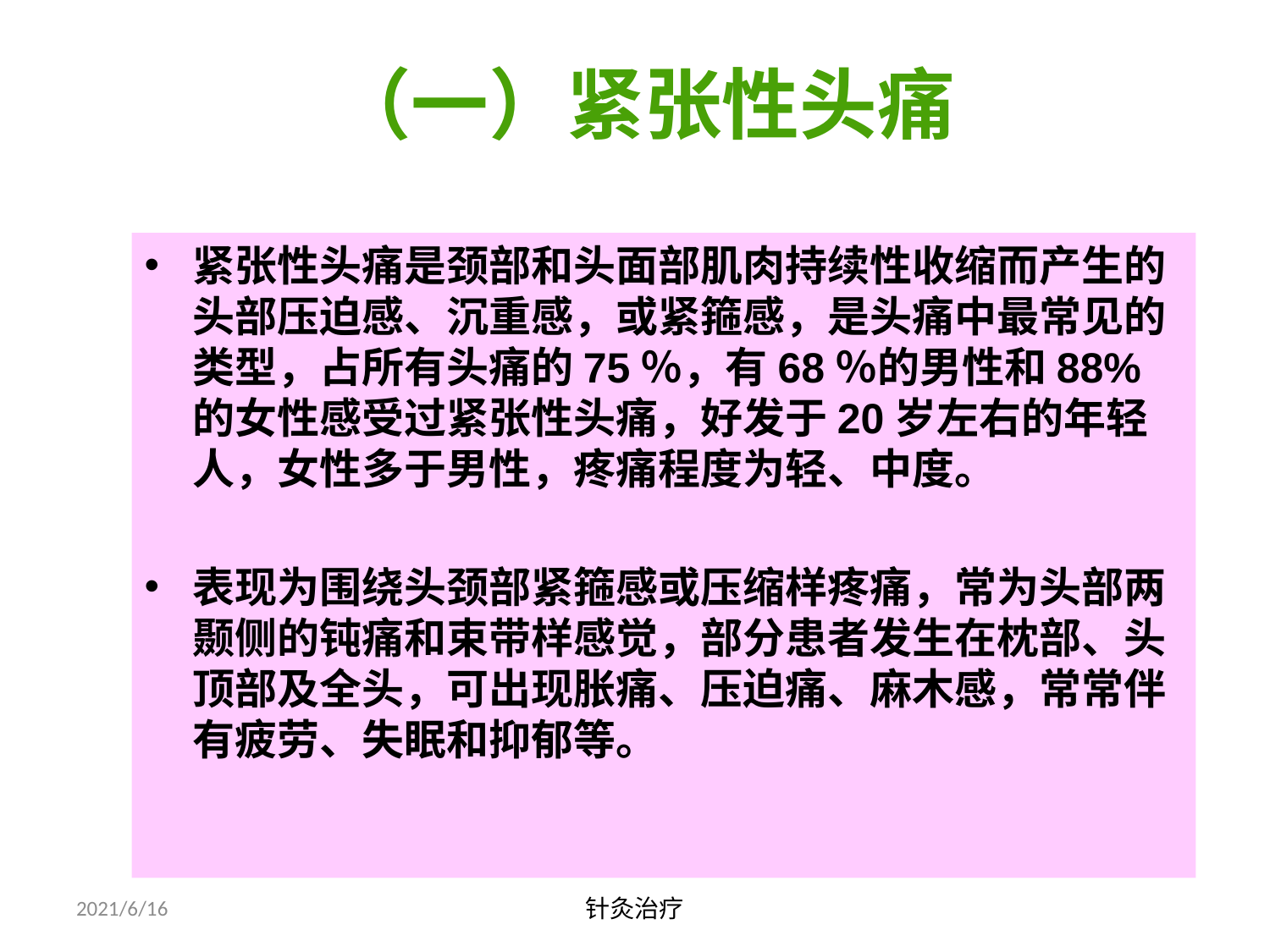

# （一）紧张性头痛
紧张性头痛是颈部和头面部肌肉持续性收缩而产生的头部压迫感、沉重感，或紧箍感，是头痛中最常见的类型，占所有头痛的75％，有68％的男性和88%的女性感受过紧张性头痛，好发于20岁左右的年轻人，女性多于男性，疼痛程度为轻、中度。

表现为围绕头颈部紧箍感或压缩样疼痛，常为头部两颞侧的钝痛和束带样感觉，部分患者发生在枕部、头顶部及全头，可出现胀痛、压迫痛、麻木感，常常伴有疲劳、失眠和抑郁等。
2021/6/16
针灸治疗